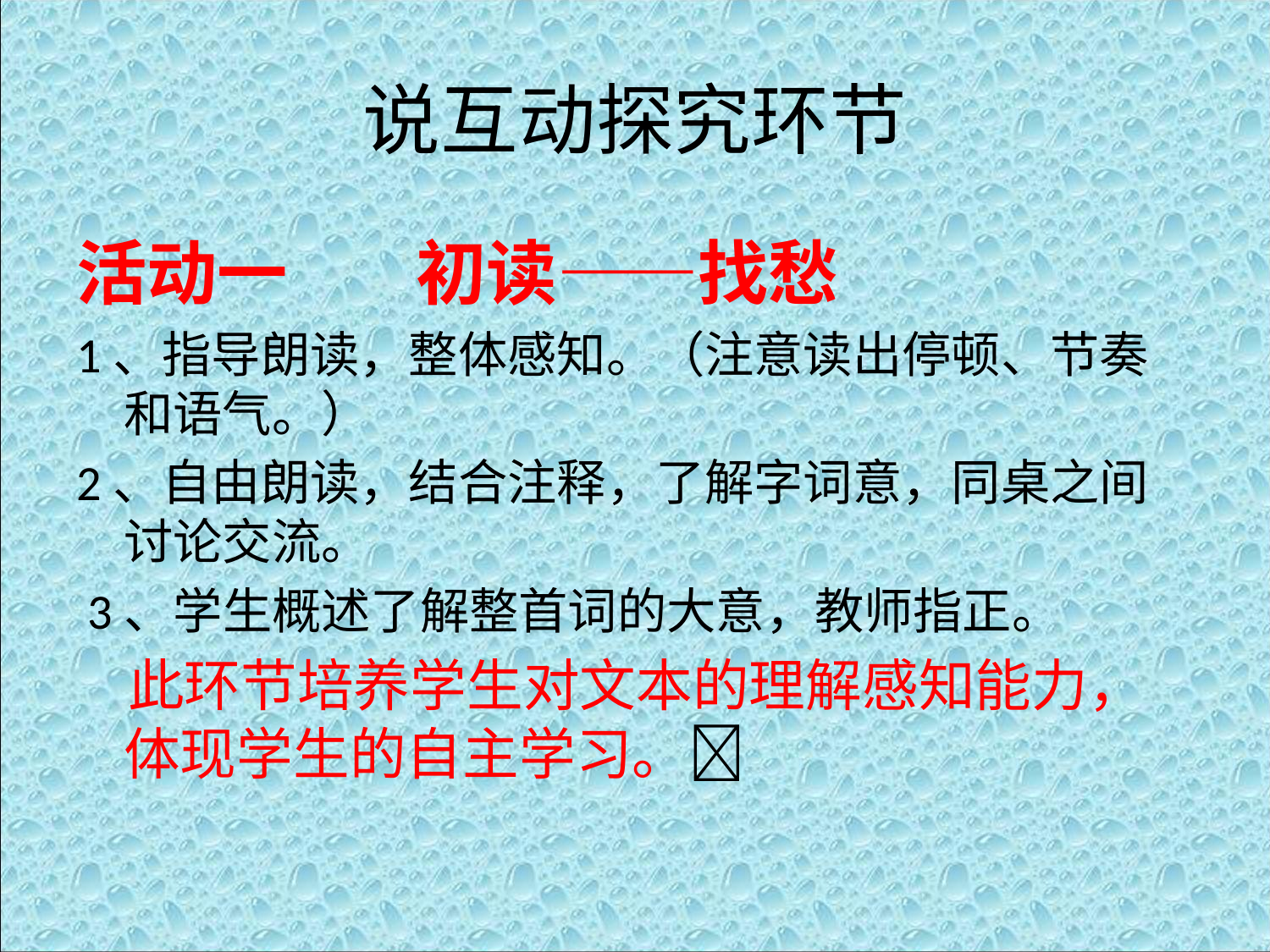

# 说互动探究环节
活动一        初读——找愁
1、指导朗读，整体感知。（注意读出停顿、节奏和语气。）
2、自由朗读，结合注释，了解字词意，同桌之间讨论交流。
 3、学生概述了解整首词的大意，教师指正。
   此环节培养学生对文本的理解感知能力，体现学生的自主学习。􀅩